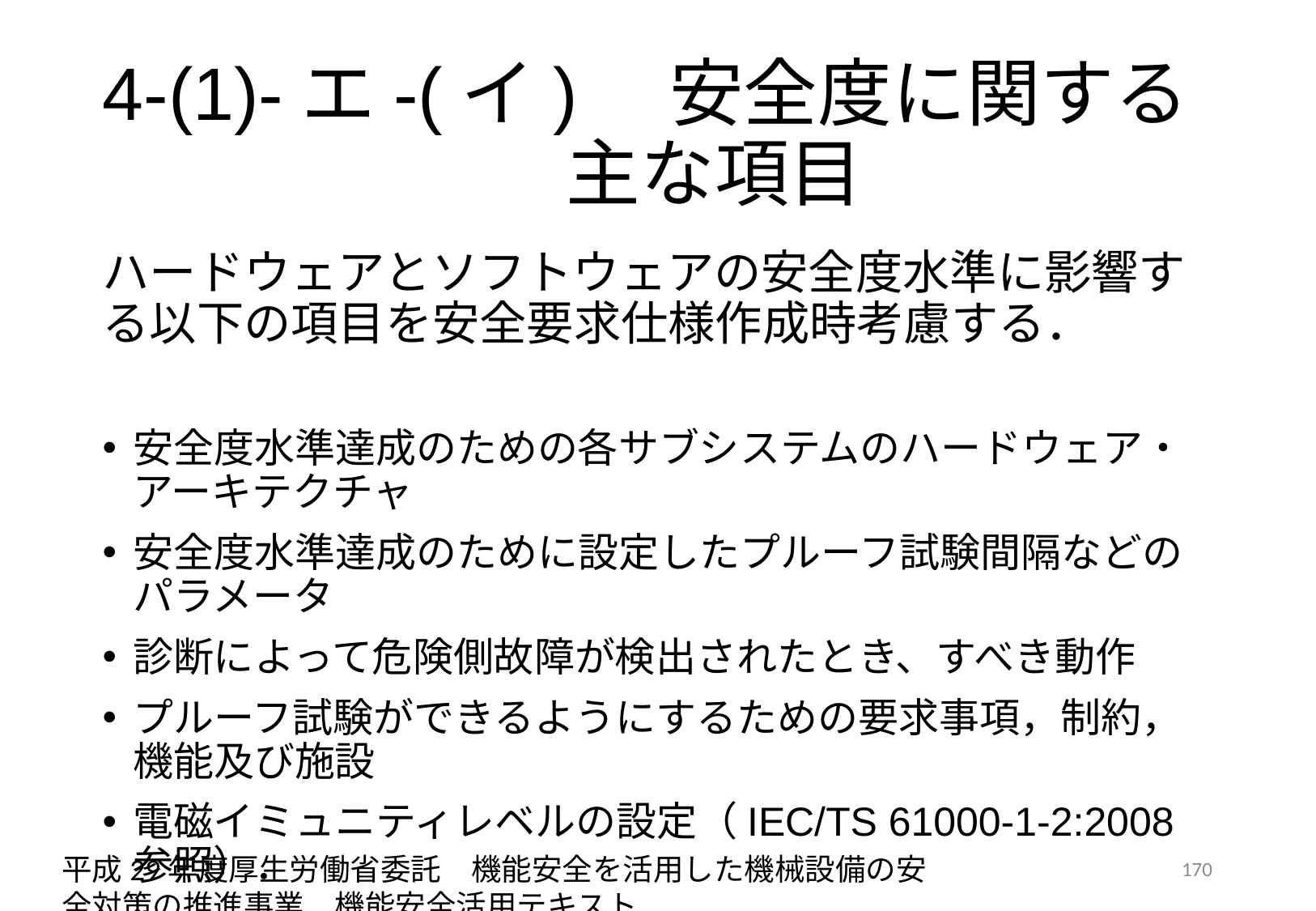

# 4-(1)-エ-(イ)　安全度に関する主な項目
ハードウェアとソフトウェアの安全度水準に影響する以下の項目を安全要求仕様作成時考慮する．

安全度水準達成のための各サブシステムのハードウェア・アーキテクチャ
安全度水準達成のために設定したプルーフ試験間隔などのパラメータ
診断によって危険側故障が検出されたとき、すべき動作
プルーフ試験ができるようにするための要求事項，制約，機能及び施設
電磁イミュニティレベルの設定（IEC/TS 61000-1-2:2008 参照）．
平成29年度厚生労働省委託　機能安全を活用した機械設備の安全対策の推進事業　機能安全活用テキスト
170